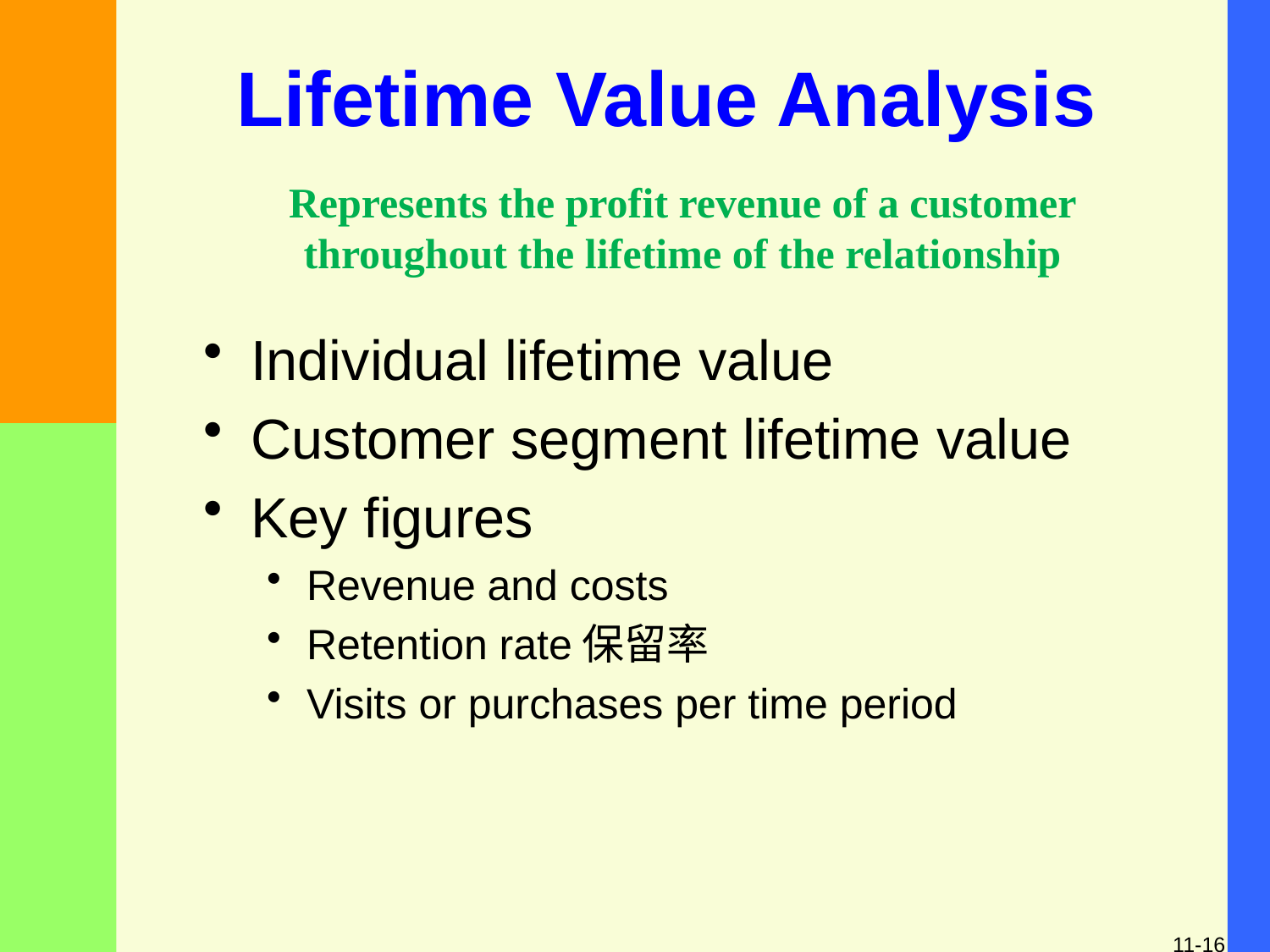

Lifetime Value Analysis
Represents the profit revenue of a customer throughout the lifetime of the relationship
Individual lifetime value
Customer segment lifetime value
Key figures
Revenue and costs
Retention rate保留率
Visits or purchases per time period

11-16